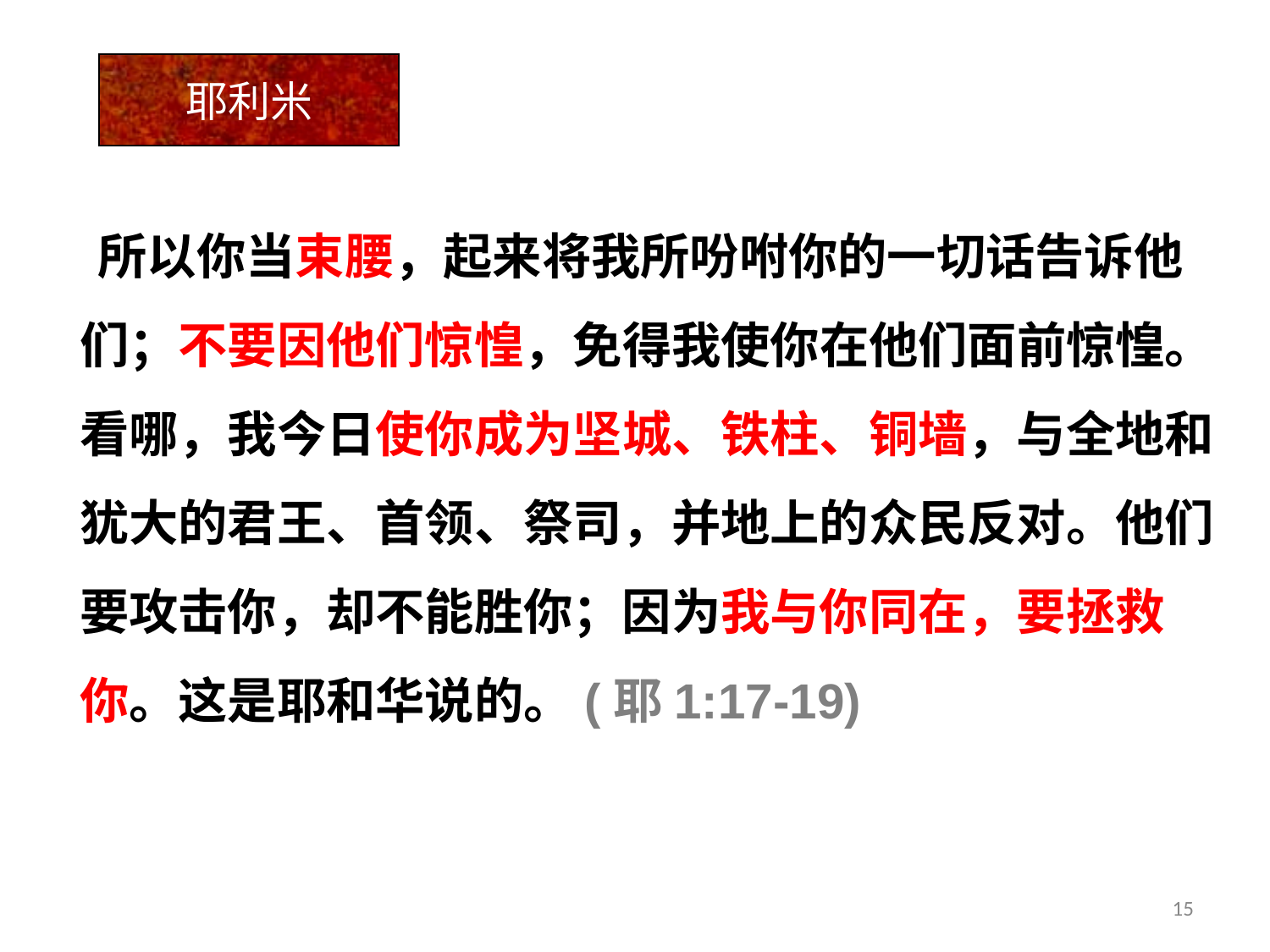

耶利米
 所以你当束腰，起来将我所吩咐你的一切话告诉他们；不要因他们惊惶，免得我使你在他们面前惊惶。看哪，我今日使你成为坚城、铁柱、铜墙，与全地和犹大的君王、首领、祭司，并地上的众民反对。他们要攻击你，却不能胜你；因为我与你同在，要拯救你。这是耶和华说的。(耶1:17-19)

15